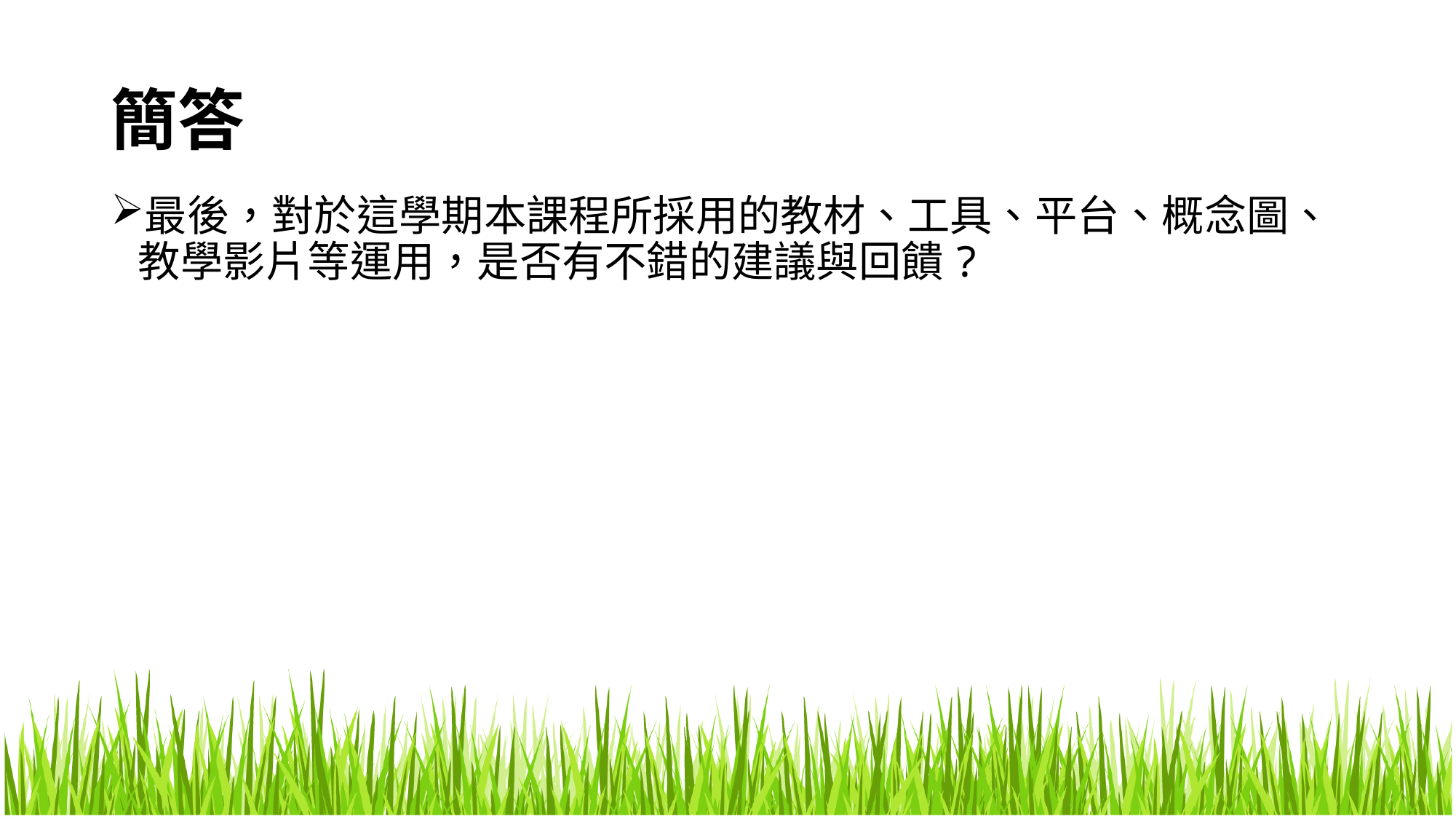

# 簡答
最後，對於這學期本課程所採用的教材、工具、平台、概念圖、教學影片等運用，是否有不錯的建議與回饋?